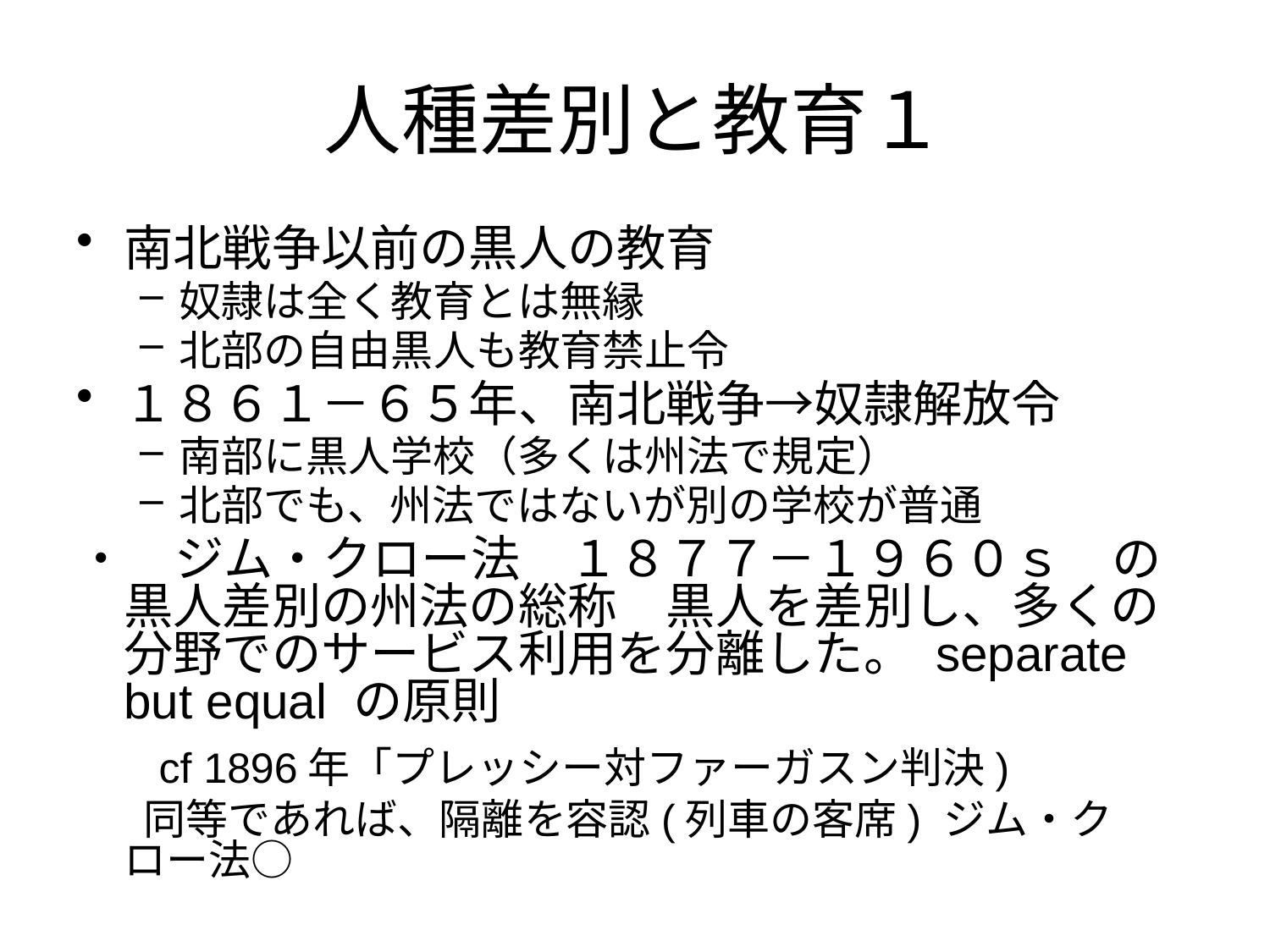

# 人種差別と教育１
南北戦争以前の黒人の教育
奴隷は全く教育とは無縁
北部の自由黒人も教育禁止令
１８６１－６５年、南北戦争→奴隷解放令
南部に黒人学校（多くは州法で規定）
北部でも、州法ではないが別の学校が普通
・　ジム・クロー法　１８７７－１９６０ｓ　の黒人差別の州法の総称　黒人を差別し、多くの分野でのサービス利用を分離した。 separate but equal の原則
　 cf 1896年「プレッシー対ファーガスン判決)
      同等であれば、隔離を容認(列車の客席) ジム・クロー法○